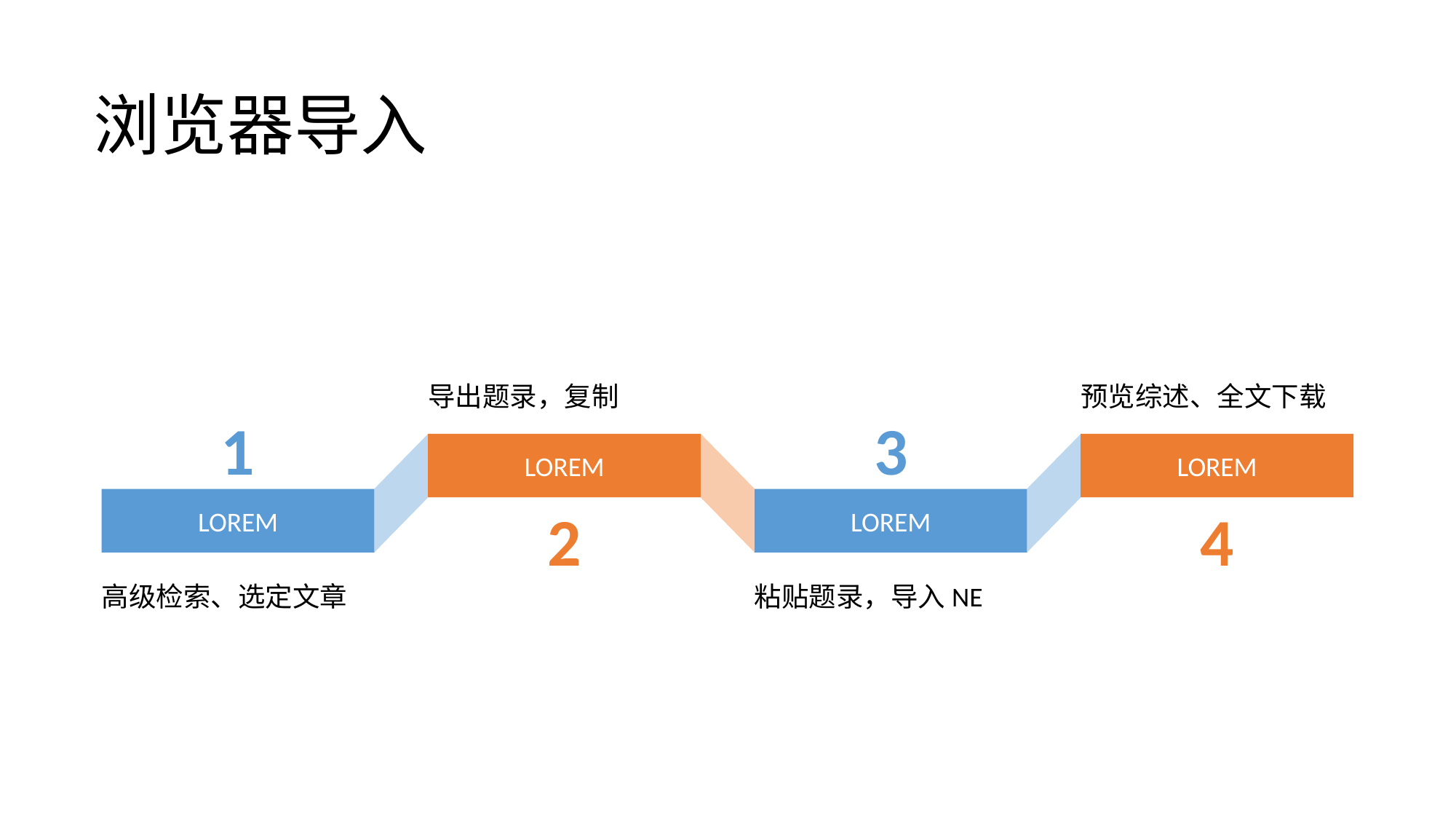

# 浏览器导入
导出题录，复制
预览综述、全文下载
1
3
LOREM
LOREM

LOREM
LOREM
2
4
高级检索、选定文章
粘贴题录，导入NE